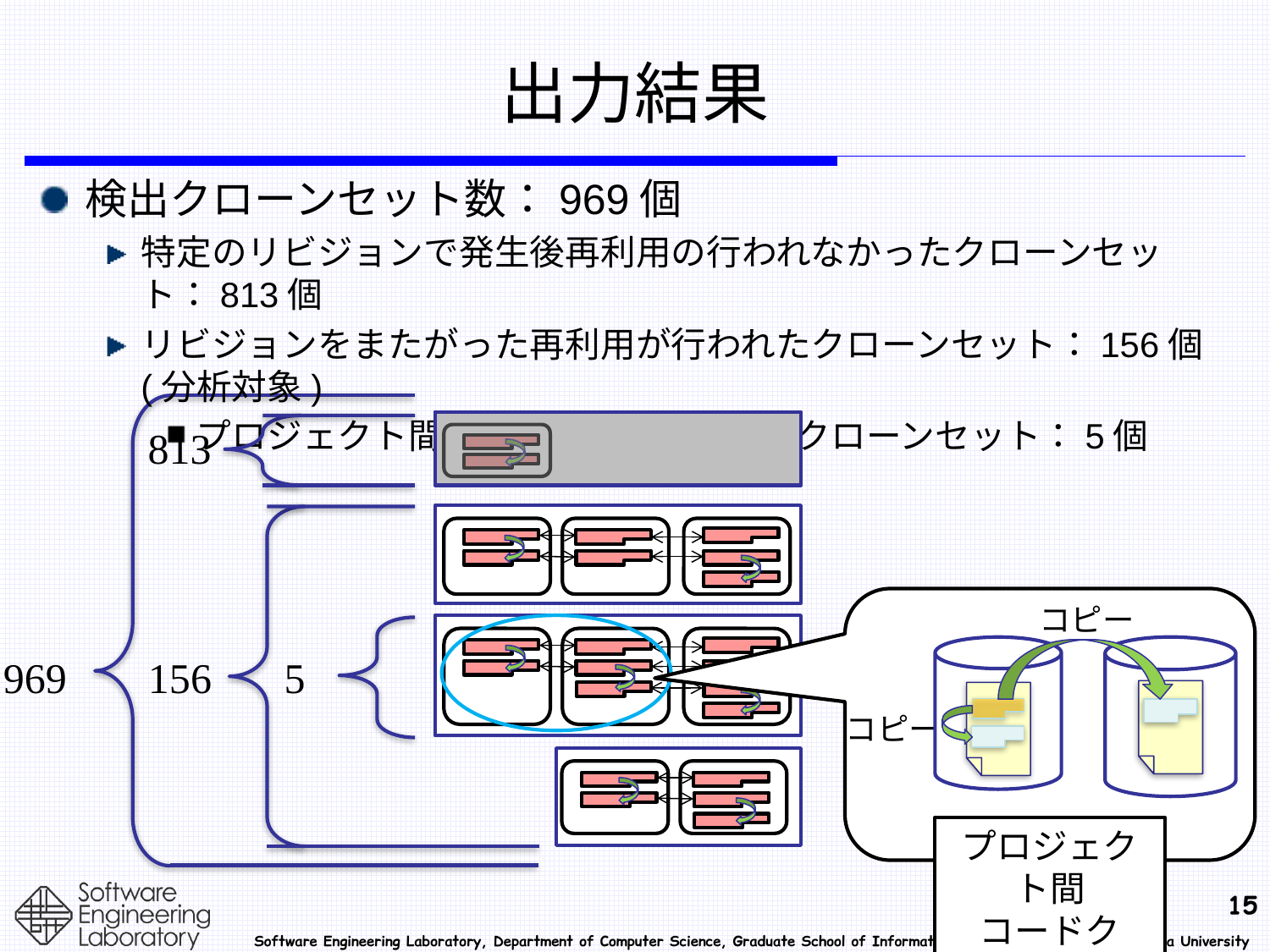

# 出力結果
検出クローンセット数：969個
特定のリビジョンで発生後再利用の行われなかったクローンセット：813個
リビジョンをまたがった再利用が行われたクローンセット：156個(分析対象)
プロジェクト間コードクローンを含むクローンセット：5個

813

コピー

969
156
5

コピー

プロジェクト間
コードクローン